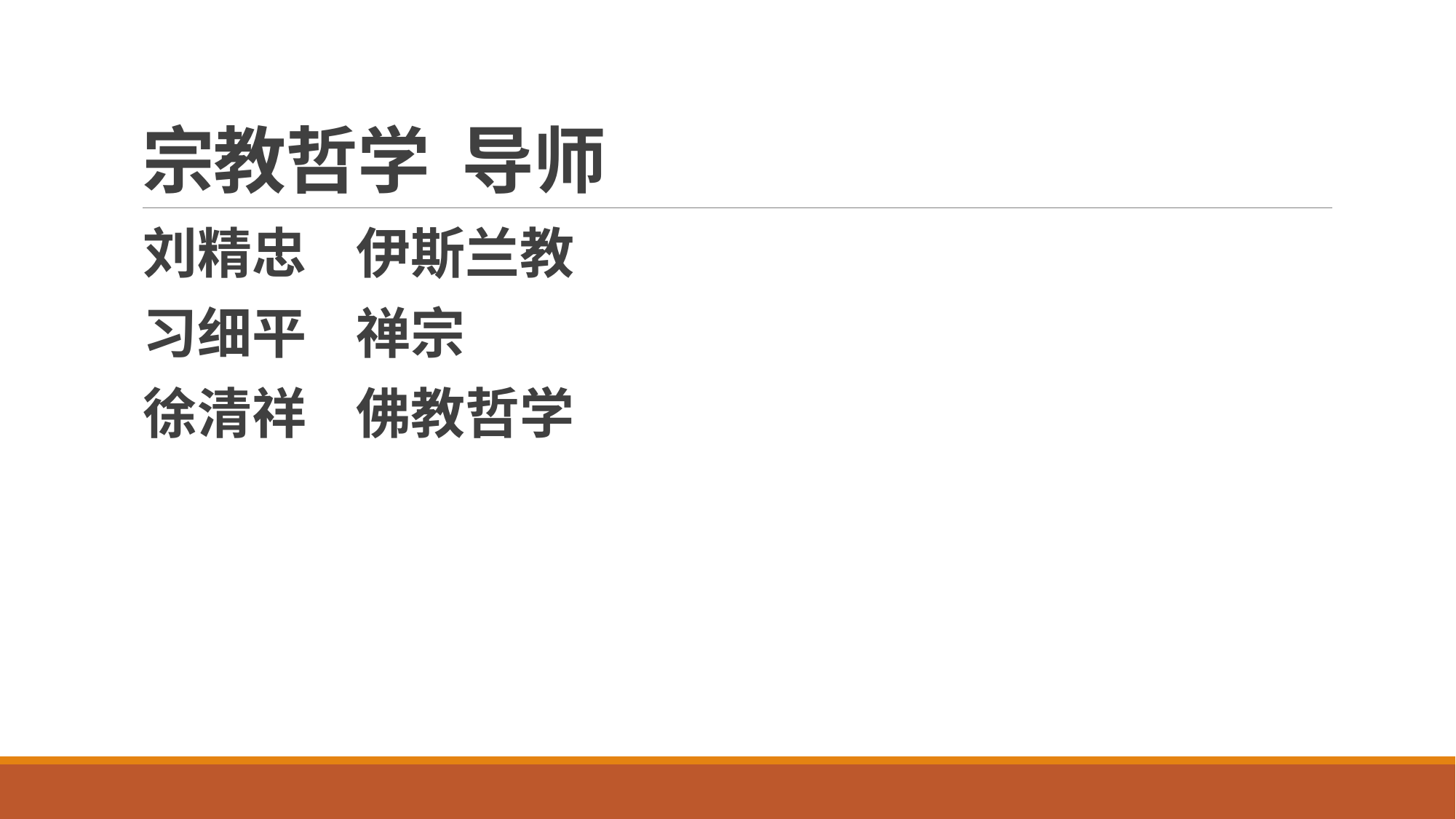

# 宗教哲学  导师
刘精忠    伊斯兰教
习细平    禅宗
徐清祥    佛教哲学